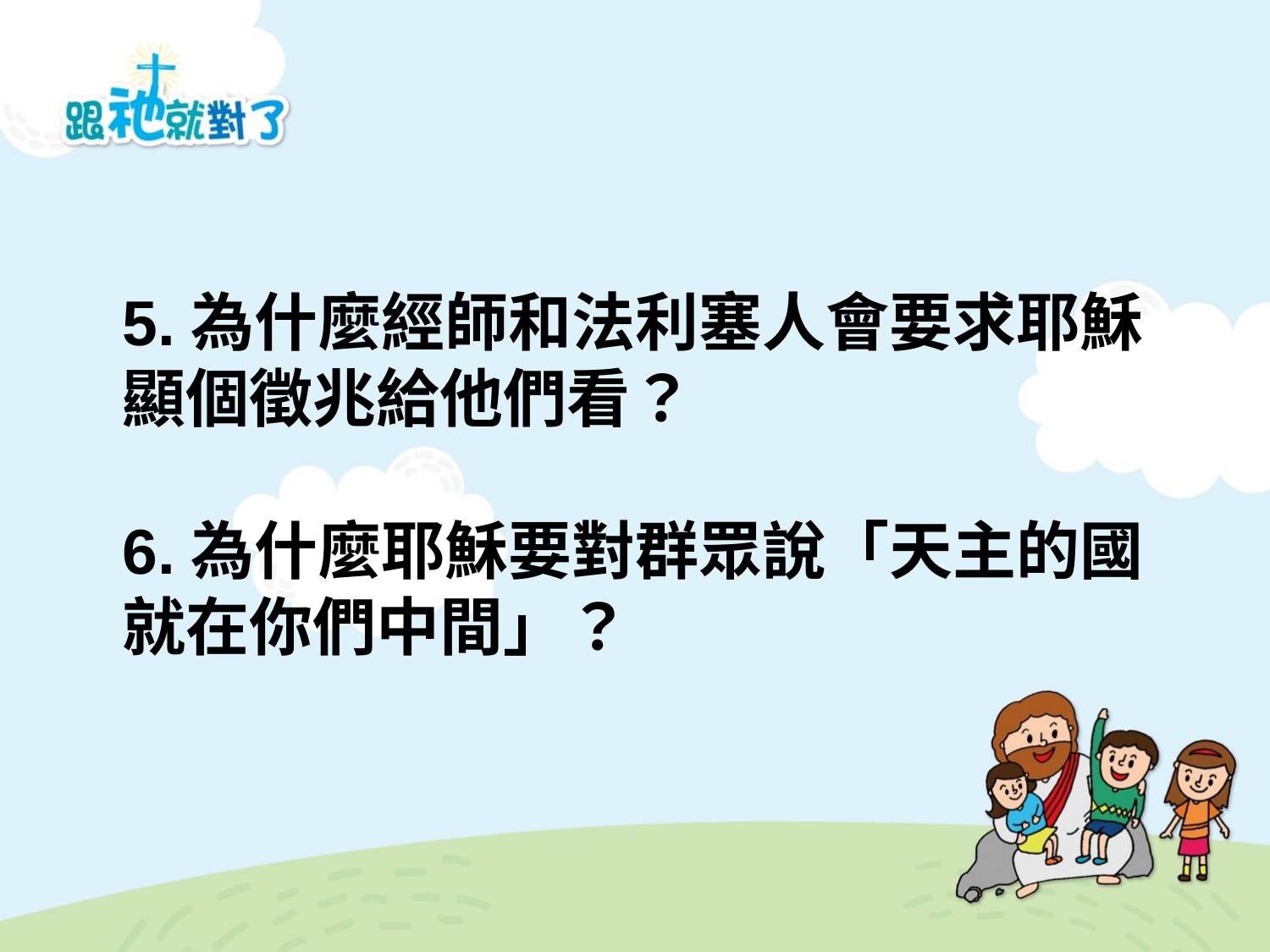

5.為什麼經師和法利塞人會要求耶穌顯個徵兆給他們看？

6.為什麼耶穌要對群眾說「天主的國就在你們中間」？